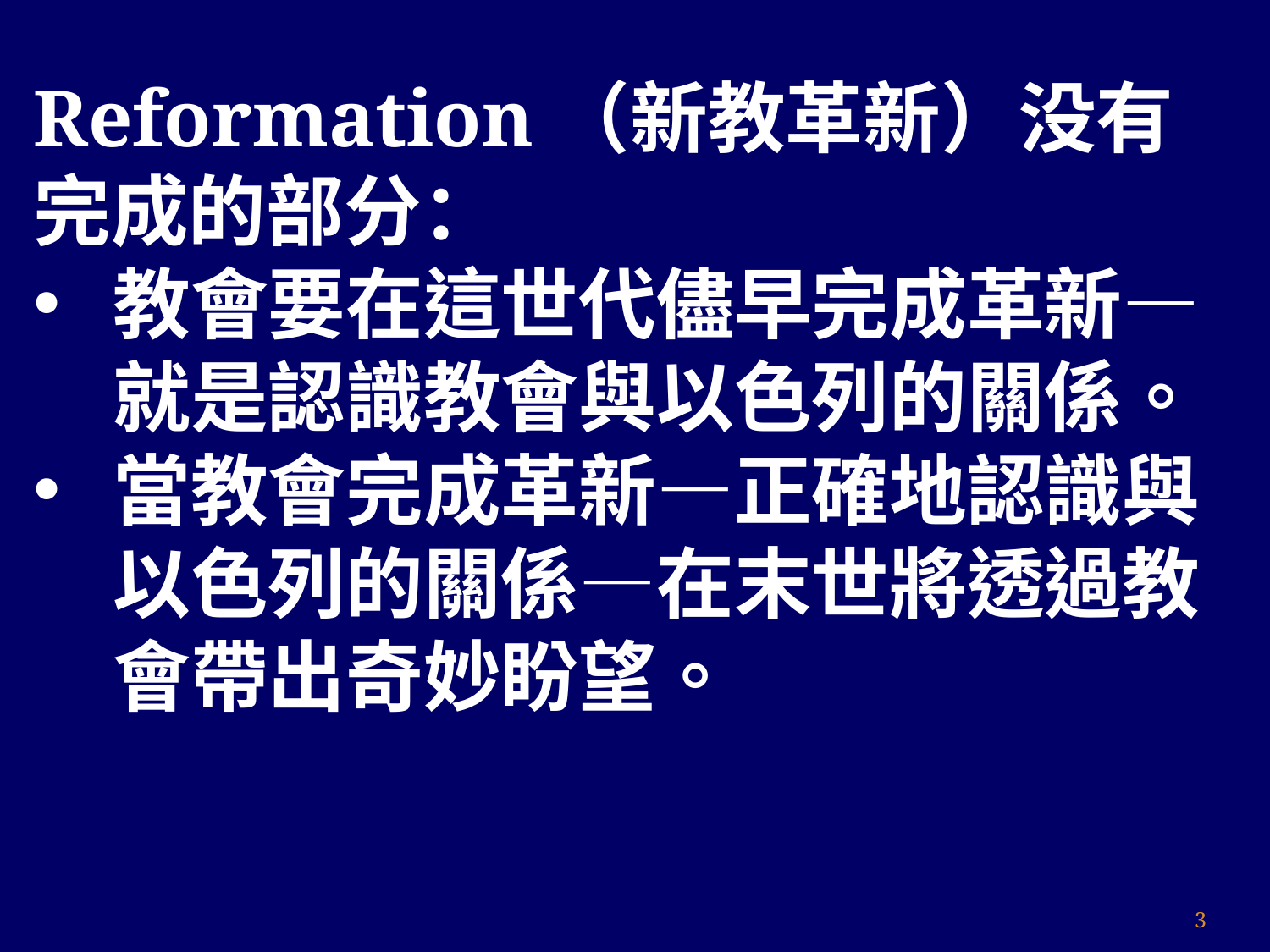

Reformation（新教革新）没有完成的部分：
教會要在這世代儘早完成革新—就是認識教會與以色列的關係。
當教會完成革新—正確地認識與以色列的關係—在末世將透過教會帶出奇妙盼望。
3